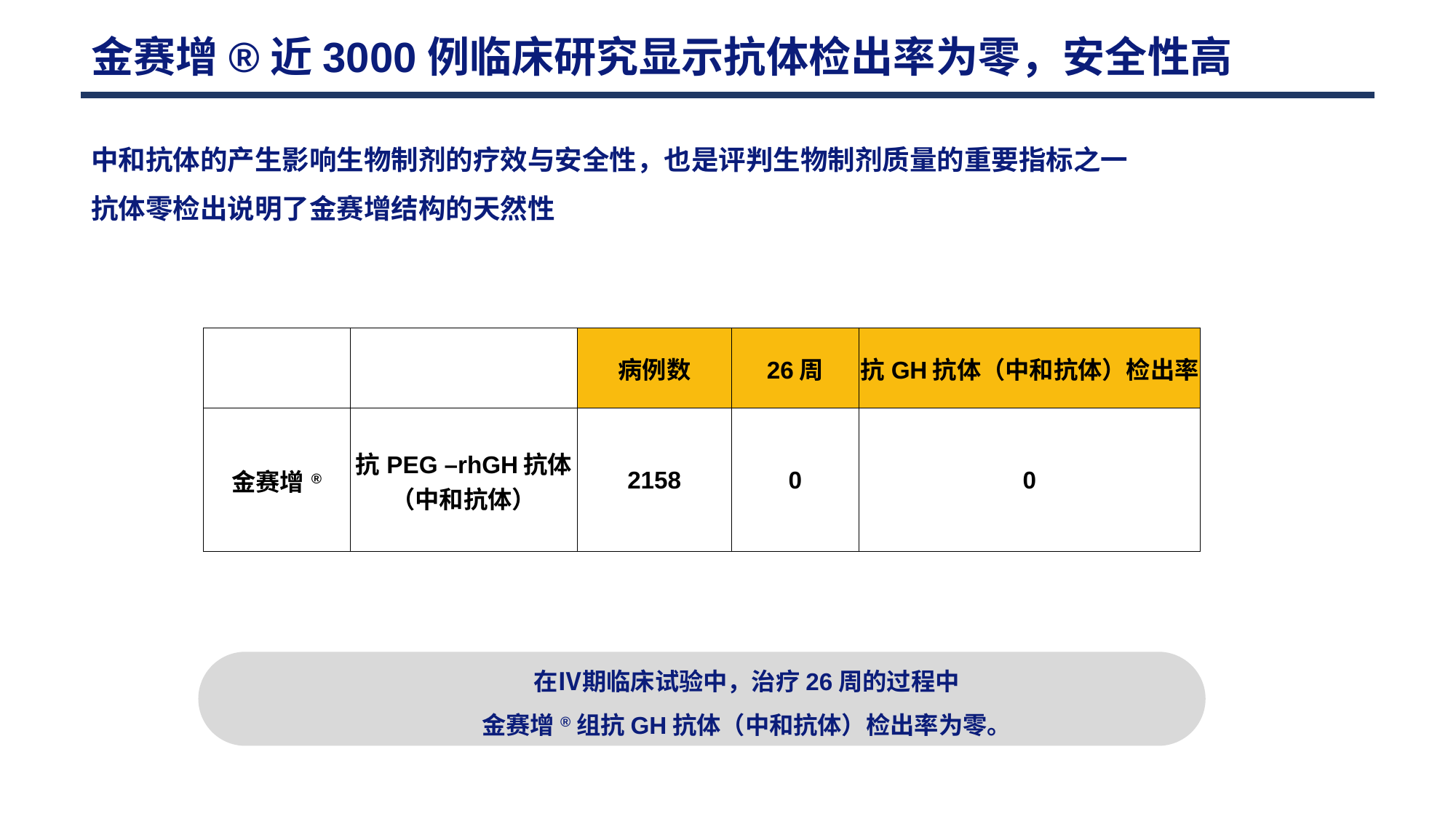

金赛增®近3000例临床研究显示抗体检出率为零，安全性高
中和抗体的产生影响生物制剂的疗效与安全性，也是评判生物制剂质量的重要指标之一
抗体零检出说明了金赛增结构的天然性
|  |  | 病例数 | 26周 | 抗GH抗体（中和抗体）检出率 |
| --- | --- | --- | --- | --- |
| 金赛增® | 抗PEG –rhGH抗体 （中和抗体） | 2158 | 0 | 0 |
在Ⅳ期临床试验中，治疗26周的过程中
金赛增®组抗GH抗体（中和抗体）检出率为零。